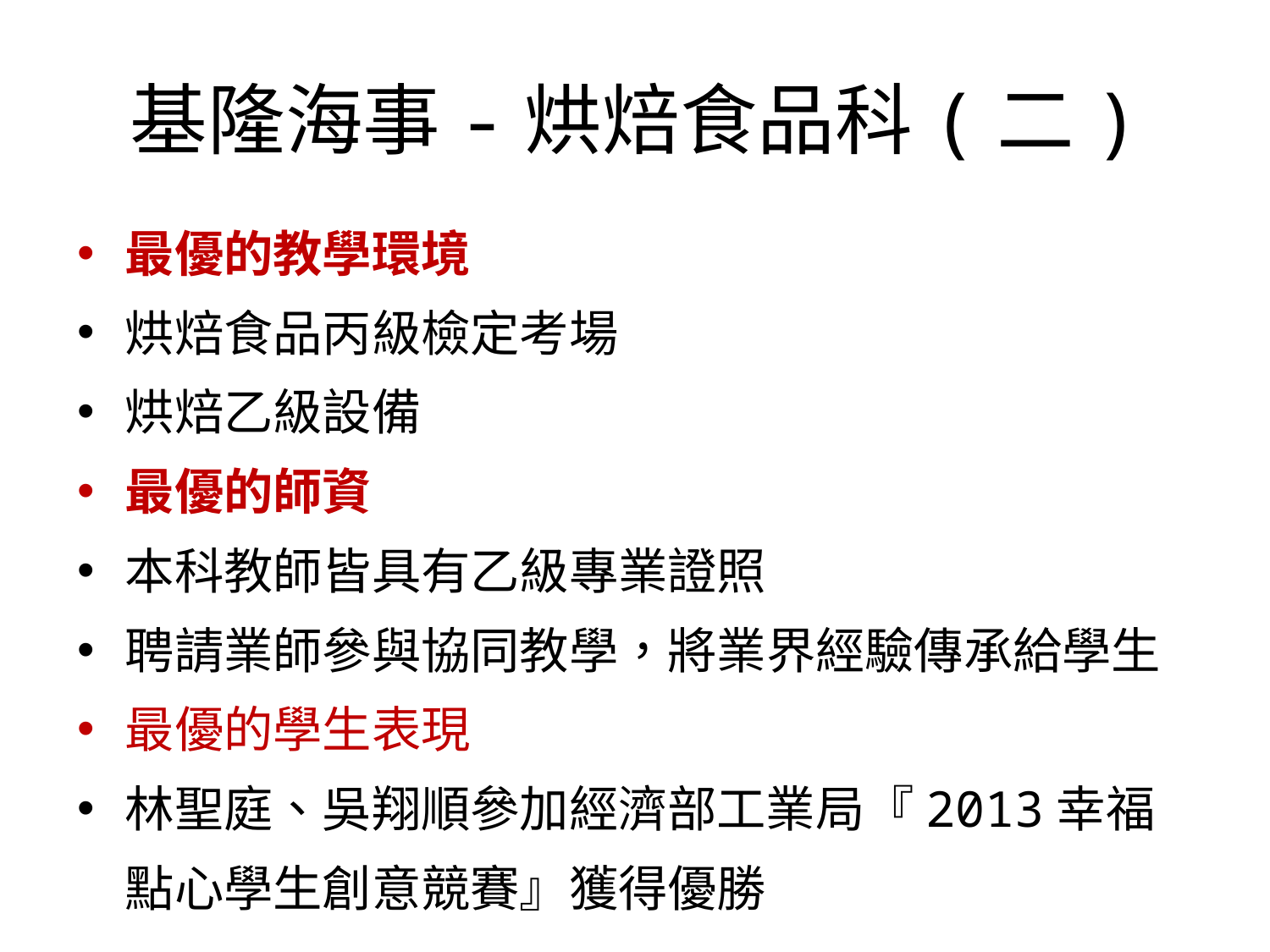

# 基隆海事-烘焙食品科(二)
最優的教學環境
烘焙食品丙級檢定考場
烘焙乙級設備
最優的師資
本科教師皆具有乙級專業證照
聘請業師參與協同教學，將業界經驗傳承給學生
最優的學生表現
林聖庭、吳翔順參加經濟部工業局『2013幸福點心學生創意競賽』獲得優勝